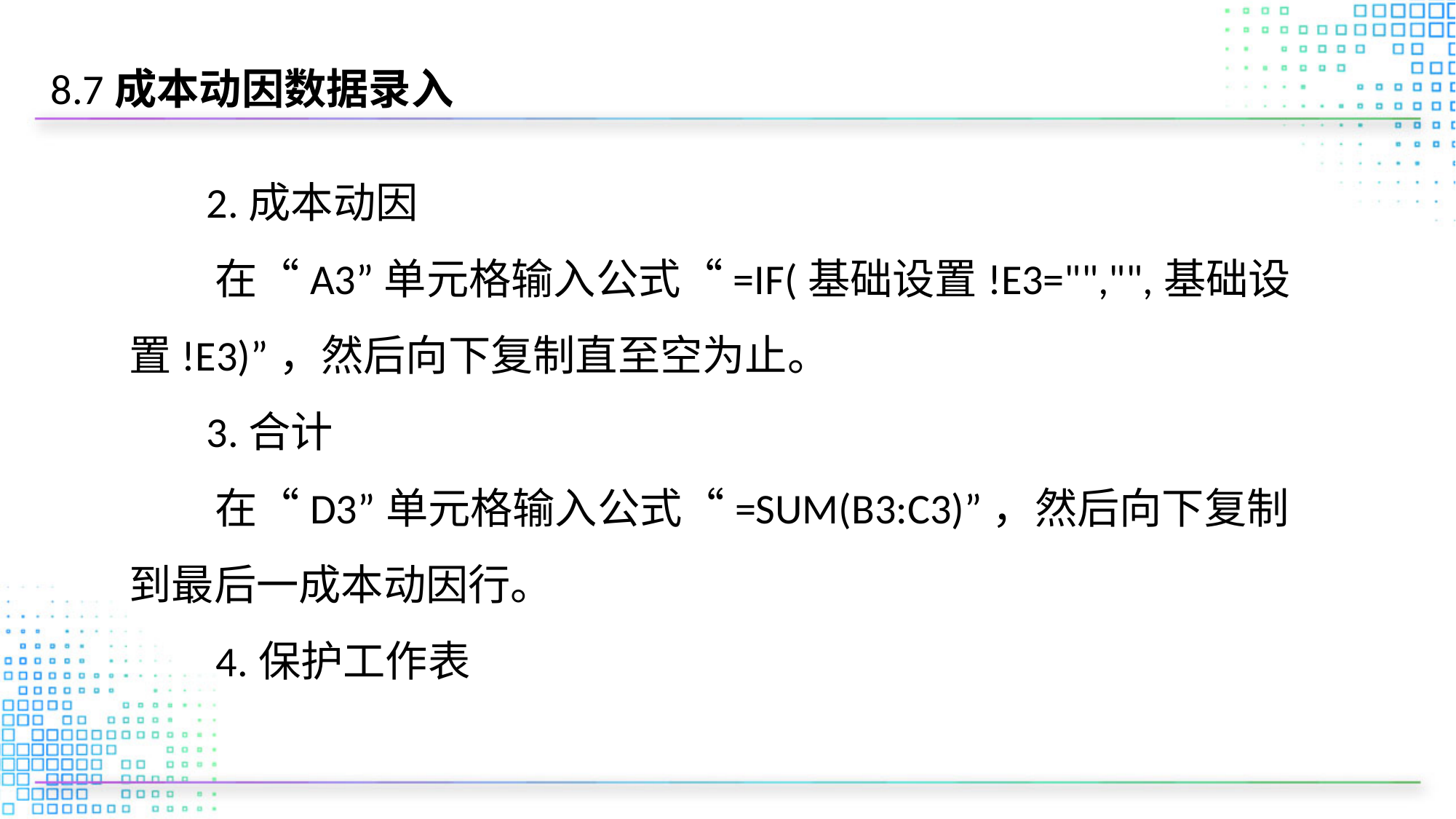

# 8.7成本动因数据录入
        2.成本动因
        在“A3”单元格输入公式“=IF(基础设置!E3="","",基础设置!E3)”，然后向下复制直至空为止。
        3.合计
        在“D3”单元格输入公式“=SUM(B3:C3)”，然后向下复制到最后一成本动因行。
         4.保护工作表